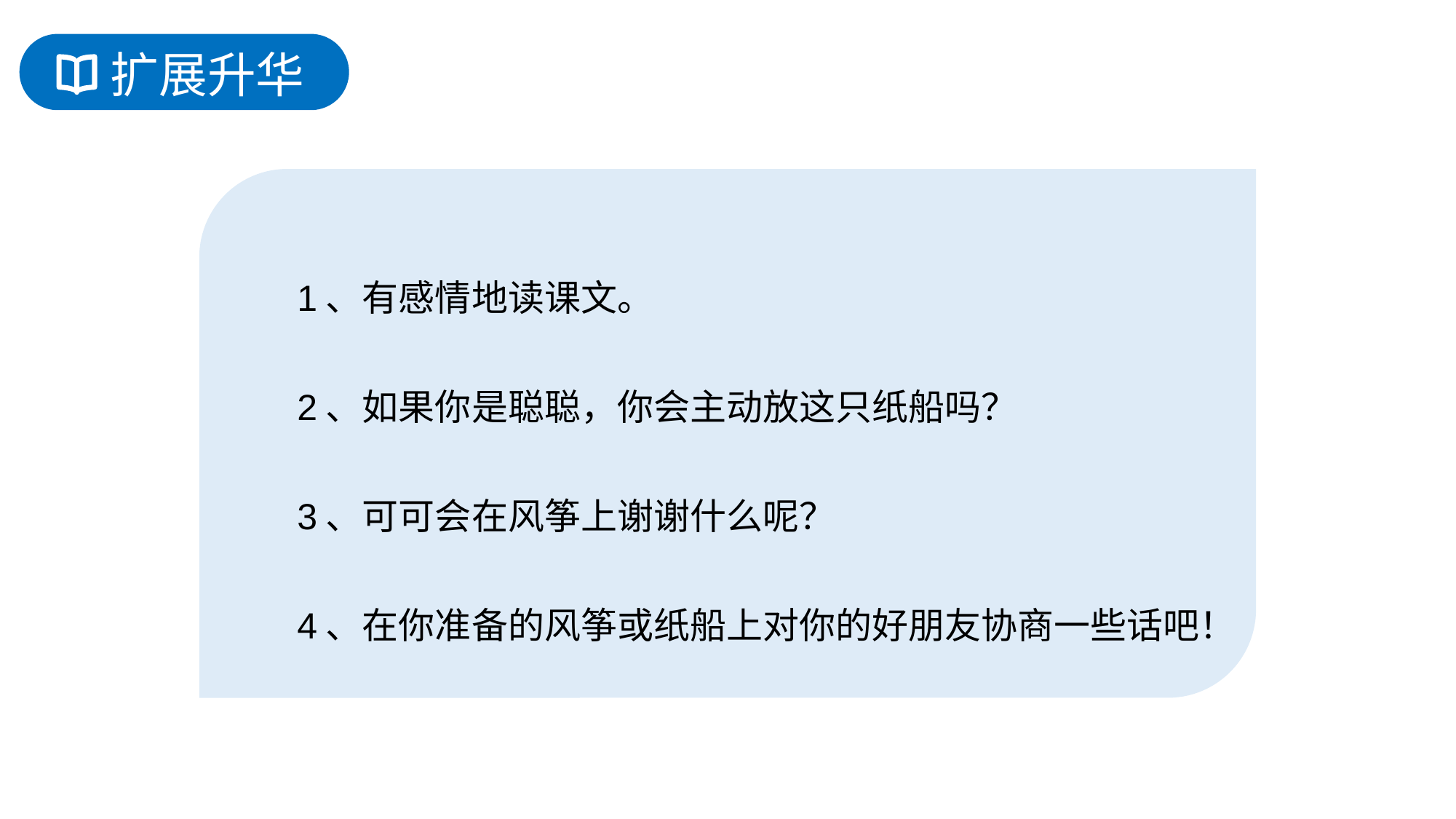

扩展升华

1、有感情地读课文。
2、如果你是聪聪，你会主动放这只纸船吗？
3、可可会在风筝上谢谢什么呢？
4、在你准备的风筝或纸船上对你的好朋友协商一些话吧！